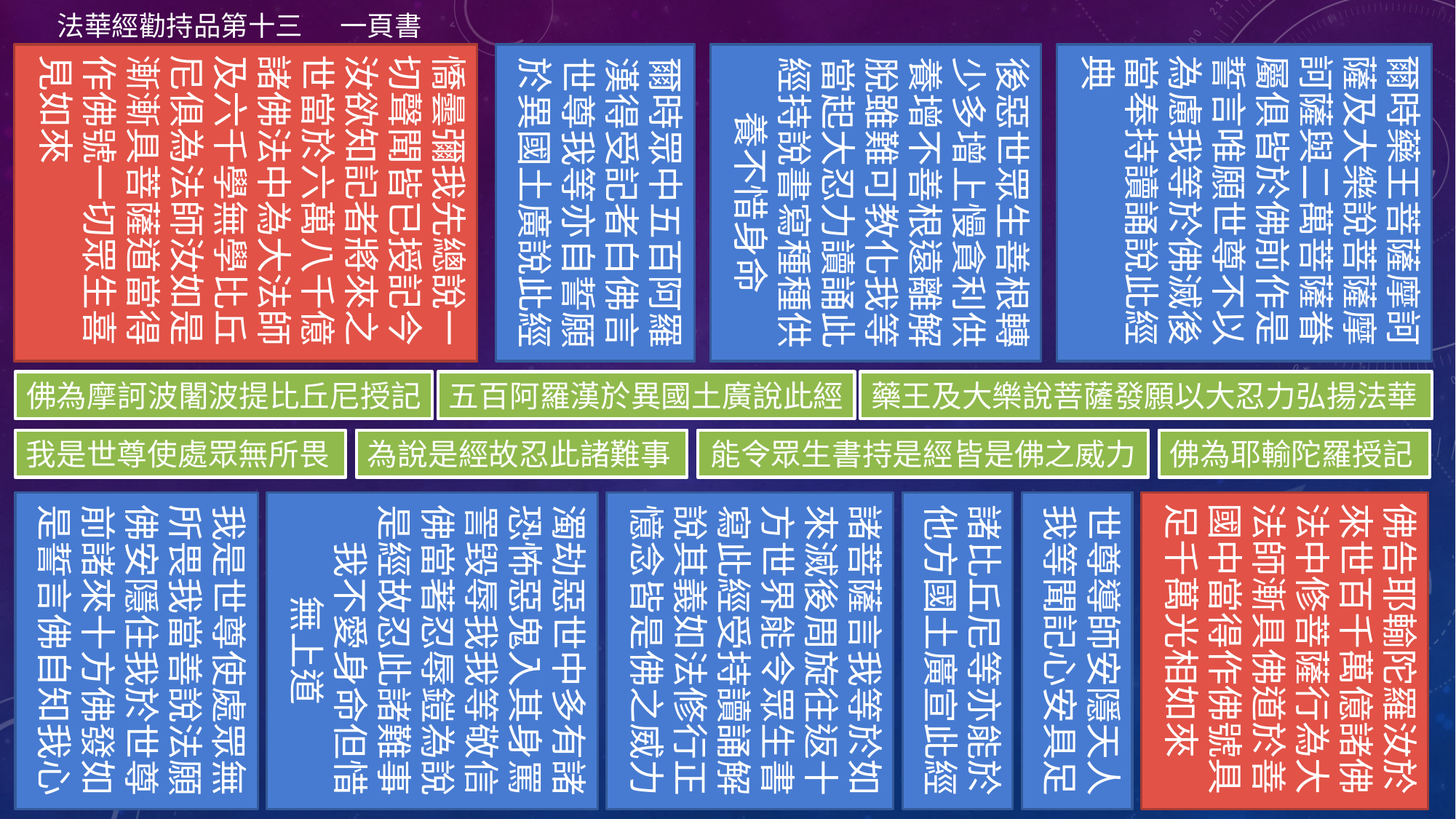

法華經勸持品第十三      一頁書
憍曇彌我先總說一切聲聞皆已授記今汝欲知記者將來之世當於六萬八千億諸佛法中為大法師及六千學無學比丘尼俱為法師汝如是漸漸具菩薩道當得作佛號一切眾生喜見如來
爾時眾中五百阿羅漢得受記者白佛言世尊我等亦自誓願於異國土廣說此經
後惡世眾生善根轉少多增上慢貪利供養增不善根遠離解脫雖難可教化我等當起大忍力讀誦此經持說書寫種種供養不惜身命
爾時藥王菩薩摩訶薩及大樂說菩薩摩訶薩與二萬菩薩眷屬俱皆於佛前作是誓言唯願世尊不以為慮我等於佛滅後當奉持讀誦說此經典
佛為摩訶波闍波提比丘尼授記
五百阿羅漢於異國土廣說此經
藥王及大樂說菩薩發願以大忍力弘揚法華
我是世尊使處眾無所畏
為說是經故忍此諸難事
能令眾生書持是經皆是佛之威力
佛為耶輸陀羅授記
我是世尊使處眾無所畏我當善說法願佛安隱住我於世尊前諸來十方佛發如是誓言佛自知我心
濁劫惡世中多有諸恐怖惡鬼入其身罵詈毀辱我我等敬信佛當著忍辱鎧為說是經故忍此諸難事　我不愛身命但惜無上道
諸菩薩言我等於如來滅後周旋往返十方世界能令眾生書寫此經受持讀誦解說其義如法修行正憶念皆是佛之威力
諸比丘尼等亦能於他方國土廣宣此經
世尊導師安隱天人
我等聞記心安具足
佛告耶輸陀羅汝於來世百千萬億諸佛法中修菩薩行為大法師漸具佛道於善國中當得作佛號具足千萬光相如來
27